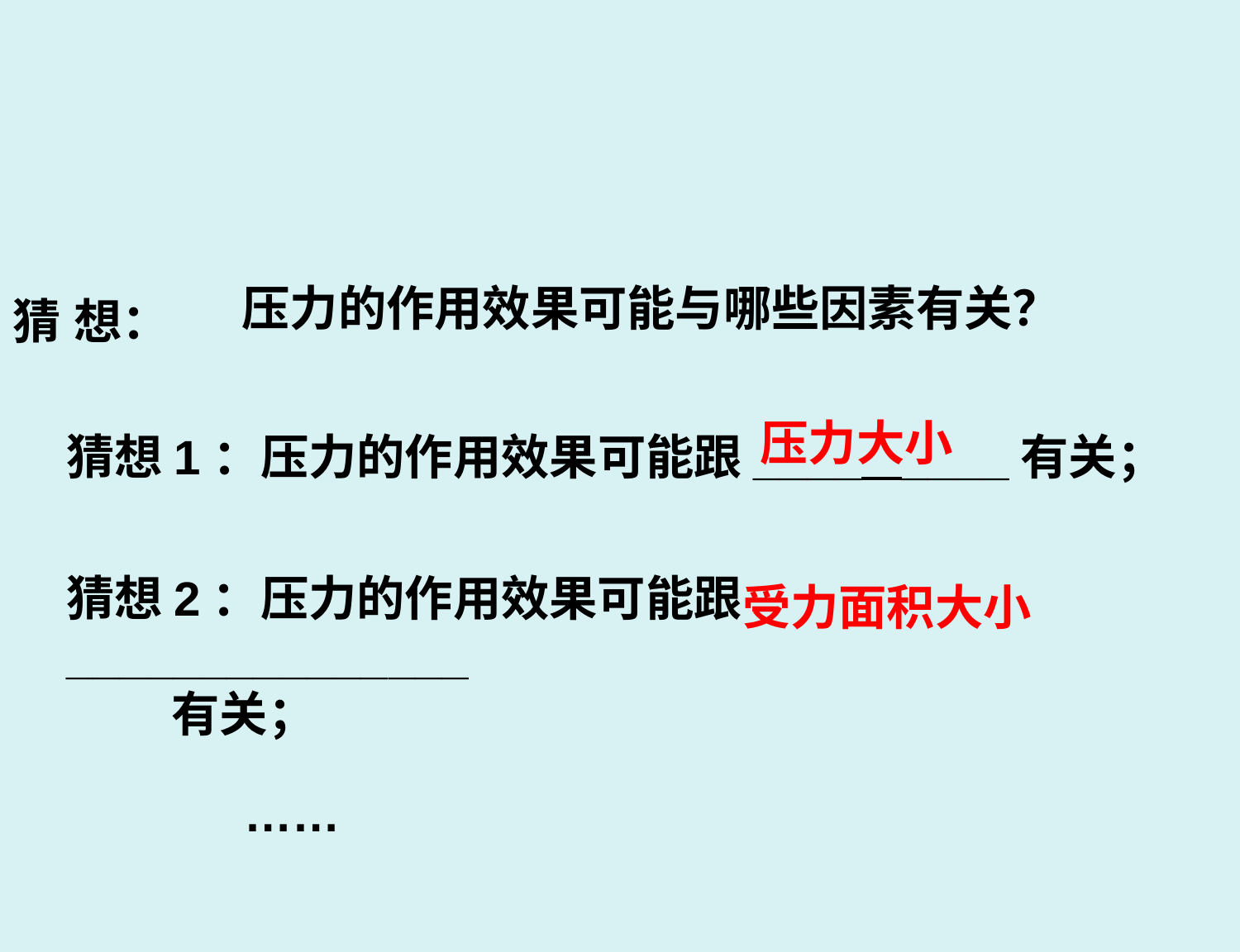

压力的作用效果可能与哪些因素有关？
猜 想：
猜想1：压力的作用效果可能跟____   ____有关；
压力大小
受力面积大小
猜想2：压力的作用效果可能跟_______________
       有关；
……